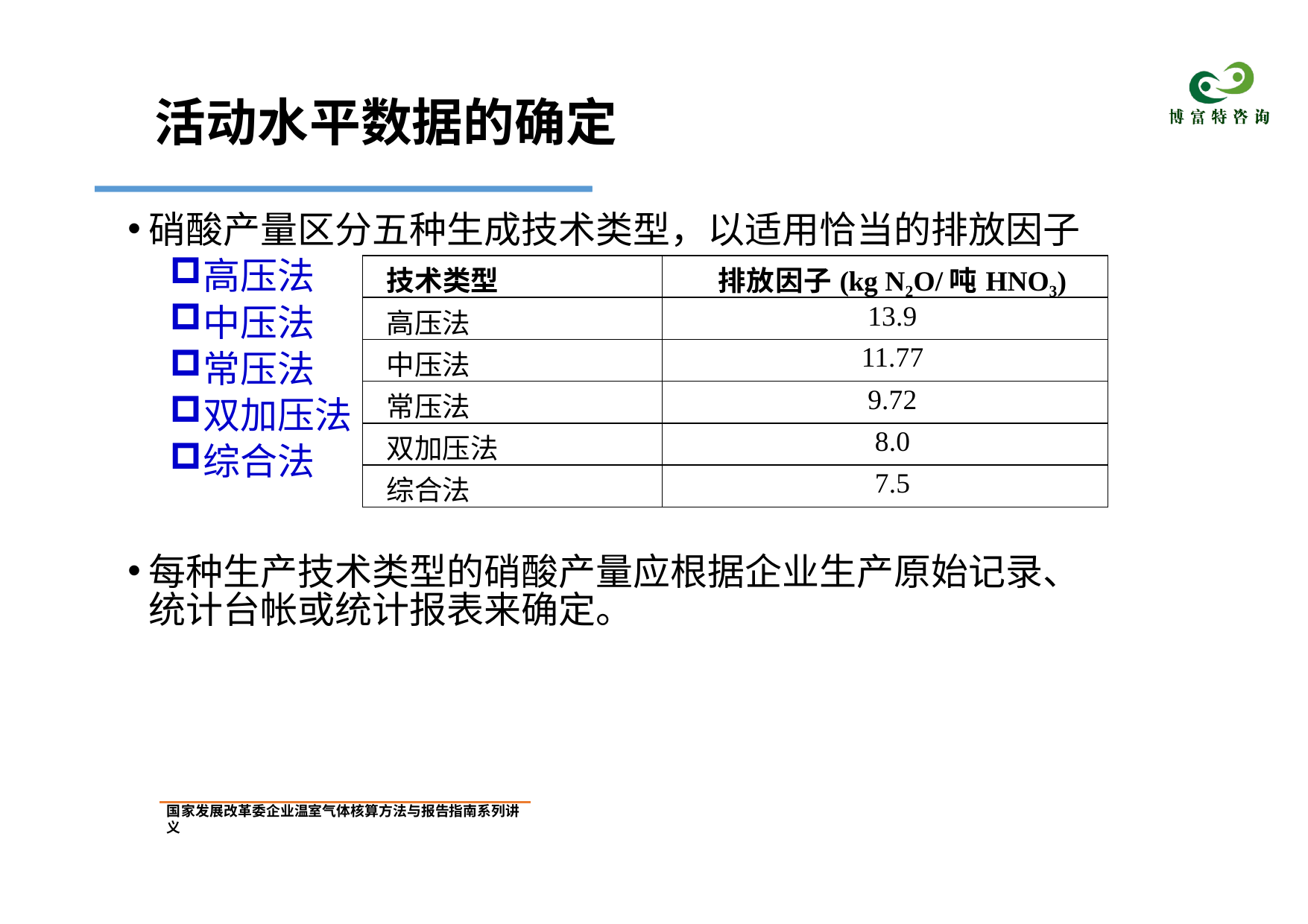

# 活动水平数据的确定
硝酸产量区分五种生成技术类型，以适用恰当的排放因子
高压法
中压法
常压法
双加压法
综合法

每种生产技术类型的硝酸产量应根据企业生产原始记录、 统计台帐或统计报表来确定。
| 技术类型 | 排放因子(kg N2O/吨HNO3) |
| --- | --- |
| 高压法 | 13.9 |
| 中压法 | 11.77 |
| 常压法 | 9.72 |
| 双加压法 | 8.0 |
| 综合法 | 7.5 |
国家发展改革委企业温室气体核算方法与报告指南系列讲义
27